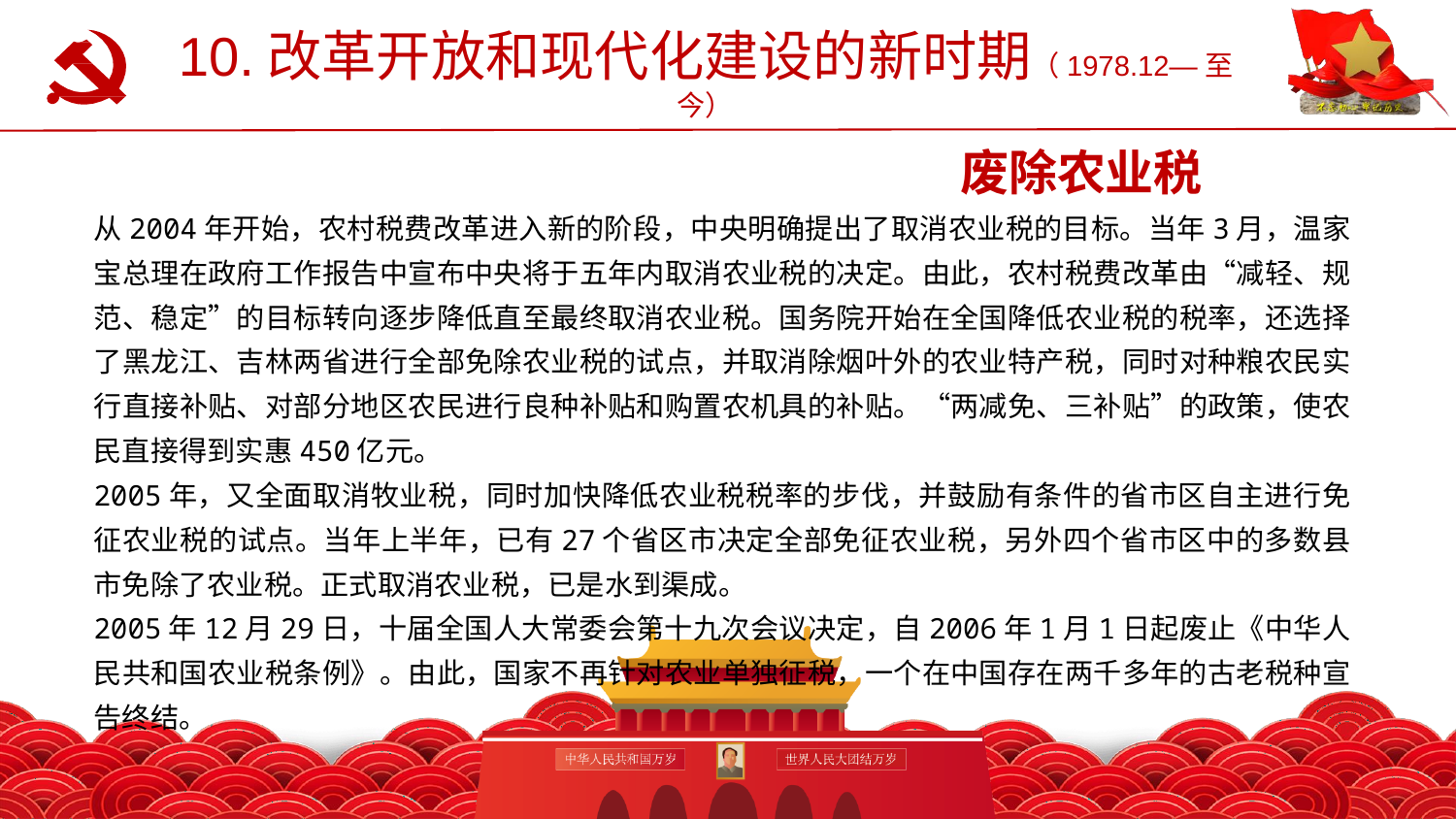

第四代领导集体时期

10.改革开放和现代化建设的新时期（1978.12—至今）

废除农业税
从2004年开始，农村税费改革进入新的阶段，中央明确提出了取消农业税的目标。当年3月，温家宝总理在政府工作报告中宣布中央将于五年内取消农业税的决定。由此，农村税费改革由“减轻、规范、稳定”的目标转向逐步降低直至最终取消农业税。国务院开始在全国降低农业税的税率，还选择了黑龙江、吉林两省进行全部免除农业税的试点，并取消除烟叶外的农业特产税，同时对种粮农民实行直接补贴、对部分地区农民进行良种补贴和购置农机具的补贴。“两减免、三补贴”的政策，使农民直接得到实惠450亿元。
2005年，又全面取消牧业税，同时加快降低农业税税率的步伐，并鼓励有条件的省市区自主进行免征农业税的试点。当年上半年，已有27个省区市决定全部免征农业税，另外四个省市区中的多数县市免除了农业税。正式取消农业税，已是水到渠成。
2005年12月29日，十届全国人大常委会第十九次会议决定，自2006年1月1日起废止《中华人民共和国农业税条例》。由此，国家不再针对农业单独征税，一个在中国存在两千多年的古老税种宣告终结。